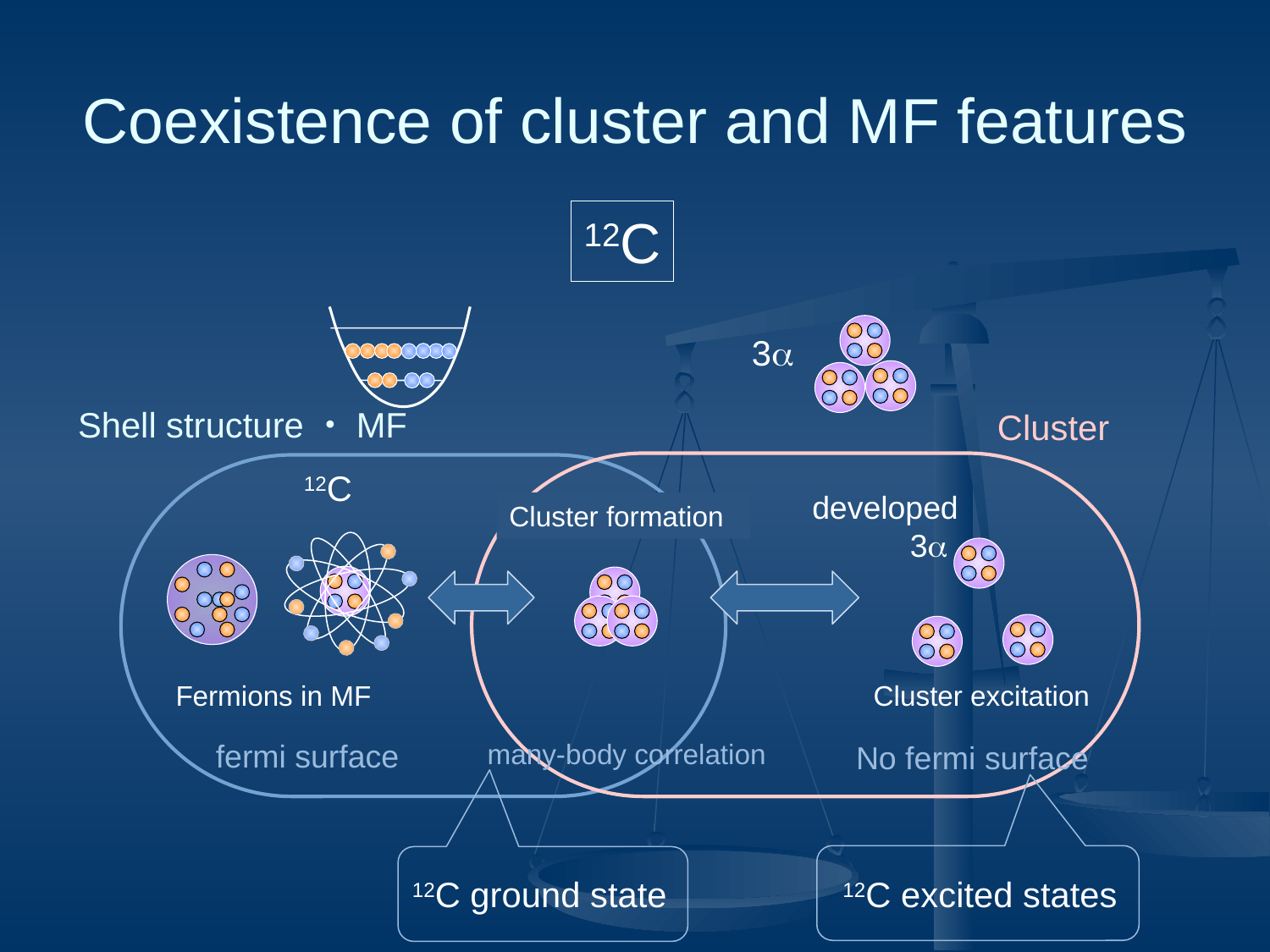

# Coexistence of cluster and MF features
12C

3α

Shell structure・MF
Cluster

12C
developed
           3α
Cluster formation

Cluster excitation
Fermions in MF
fermi surface
many-body correlation
No fermi surface

12C ground state
12C excited states